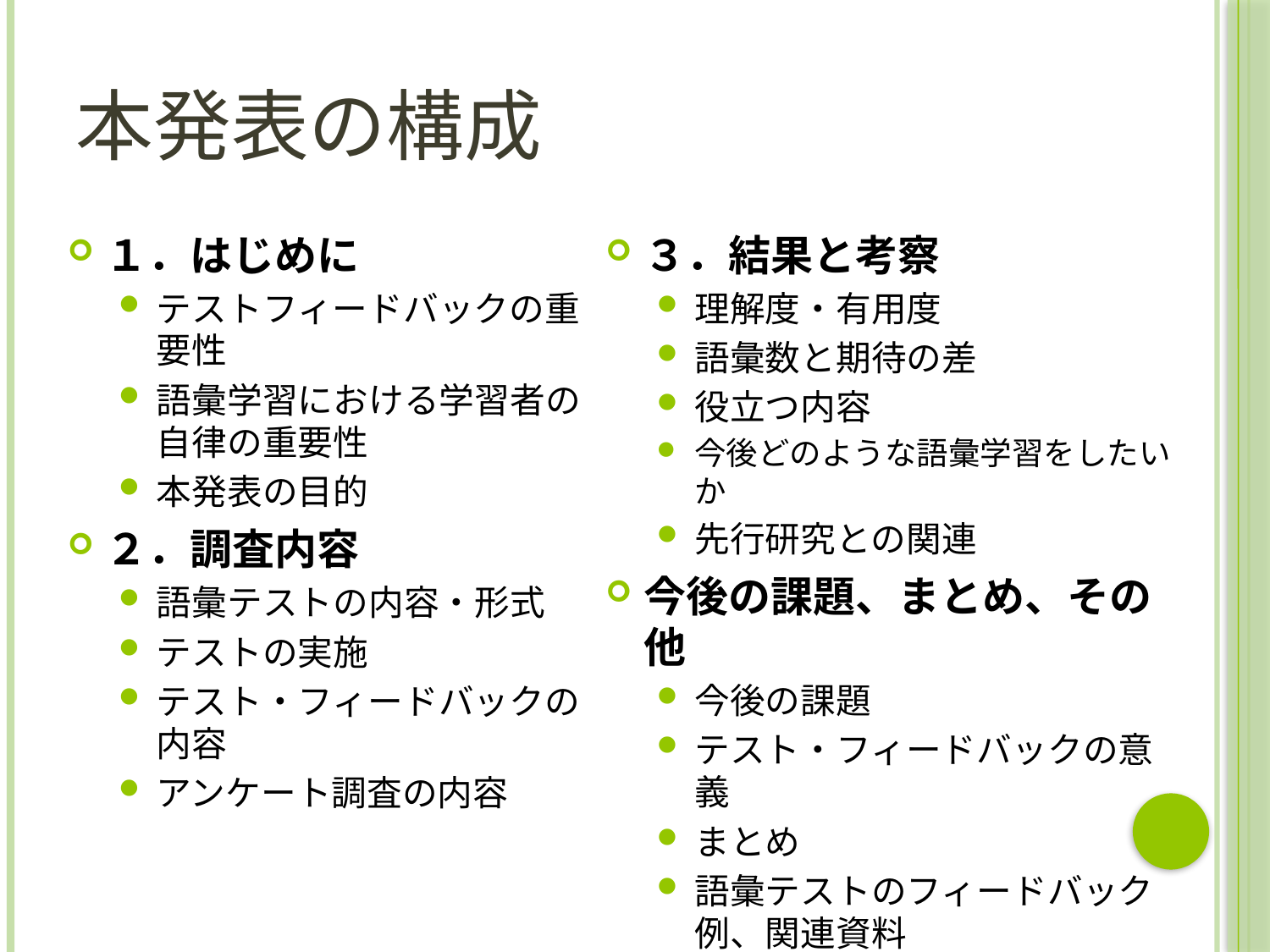

# 本発表の構成
１．はじめに
テストフィードバックの重要性
語彙学習における学習者の自律の重要性
本発表の目的
２．調査内容
語彙テストの内容・形式
テストの実施
テスト・フィードバックの内容
アンケート調査の内容

３．結果と考察
理解度・有用度
語彙数と期待の差
役立つ内容
今後どのような語彙学習をしたいか
先行研究との関連
今後の課題、まとめ、その他
今後の課題
テスト・フィードバックの意義
まとめ
語彙テストのフィードバック例、関連資料
引用文献